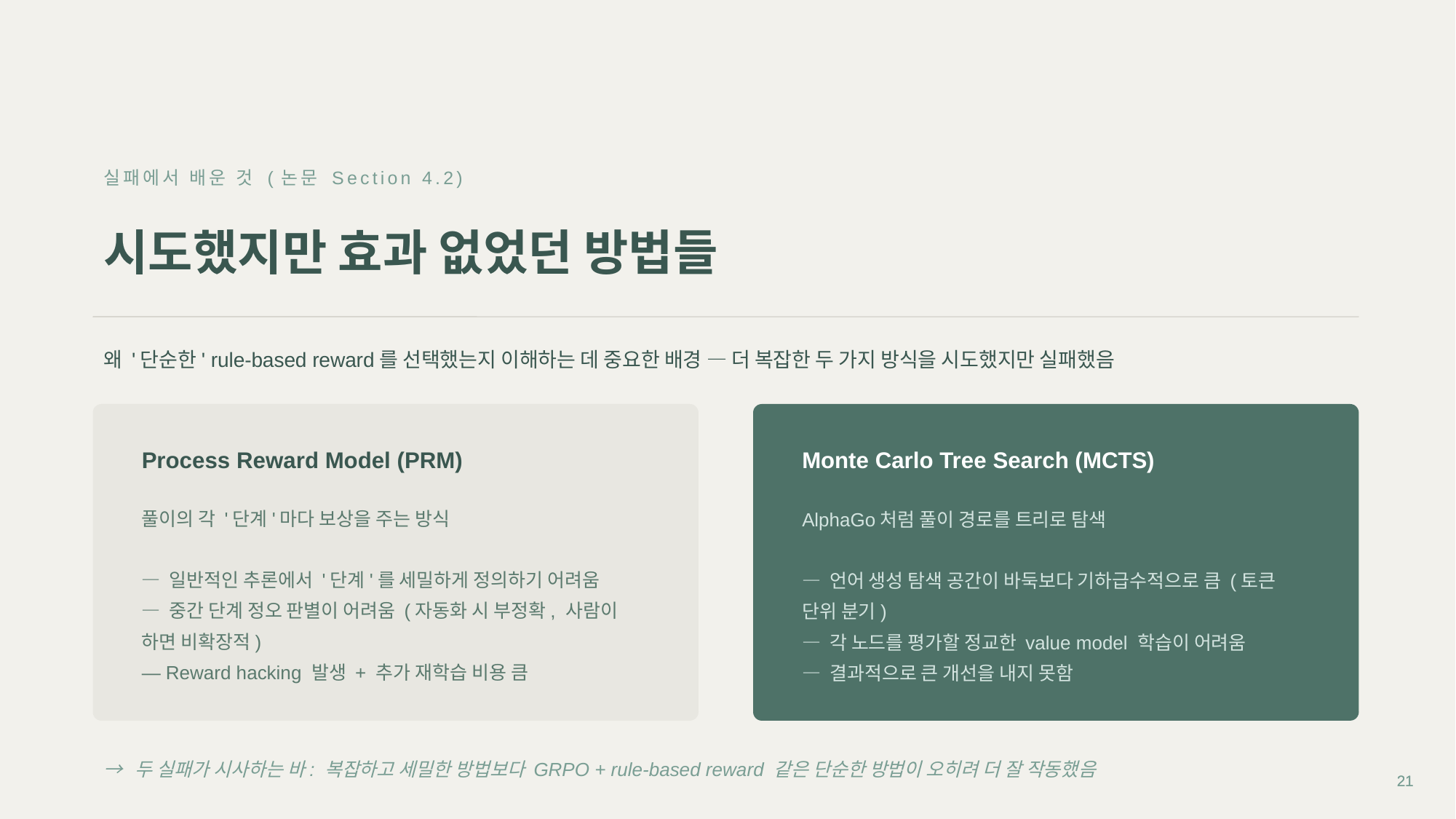

실패에서 배운 것 (논문 Section 4.2)
시도했지만 효과 없었던 방법들

왜 '단순한' rule-based reward를 선택했는지 이해하는 데 중요한 배경 — 더 복잡한 두 가지 방식을 시도했지만 실패했음

Process Reward Model (PRM)
Monte Carlo Tree Search (MCTS)
풀이의 각 '단계'마다 보상을 주는 방식

— 일반적인 추론에서 '단계'를 세밀하게 정의하기 어려움
— 중간 단계 정오 판별이 어려움 (자동화 시 부정확, 사람이 하면 비확장적)
— Reward hacking 발생 + 추가 재학습 비용 큼
AlphaGo처럼 풀이 경로를 트리로 탐색

— 언어 생성 탐색 공간이 바둑보다 기하급수적으로 큼 (토큰 단위 분기)
— 각 노드를 평가할 정교한 value model 학습이 어려움
— 결과적으로 큰 개선을 내지 못함
→  두 실패가 시사하는 바: 복잡하고 세밀한 방법보다 GRPO + rule-based reward 같은 단순한 방법이 오히려 더 잘 작동했음
21
21